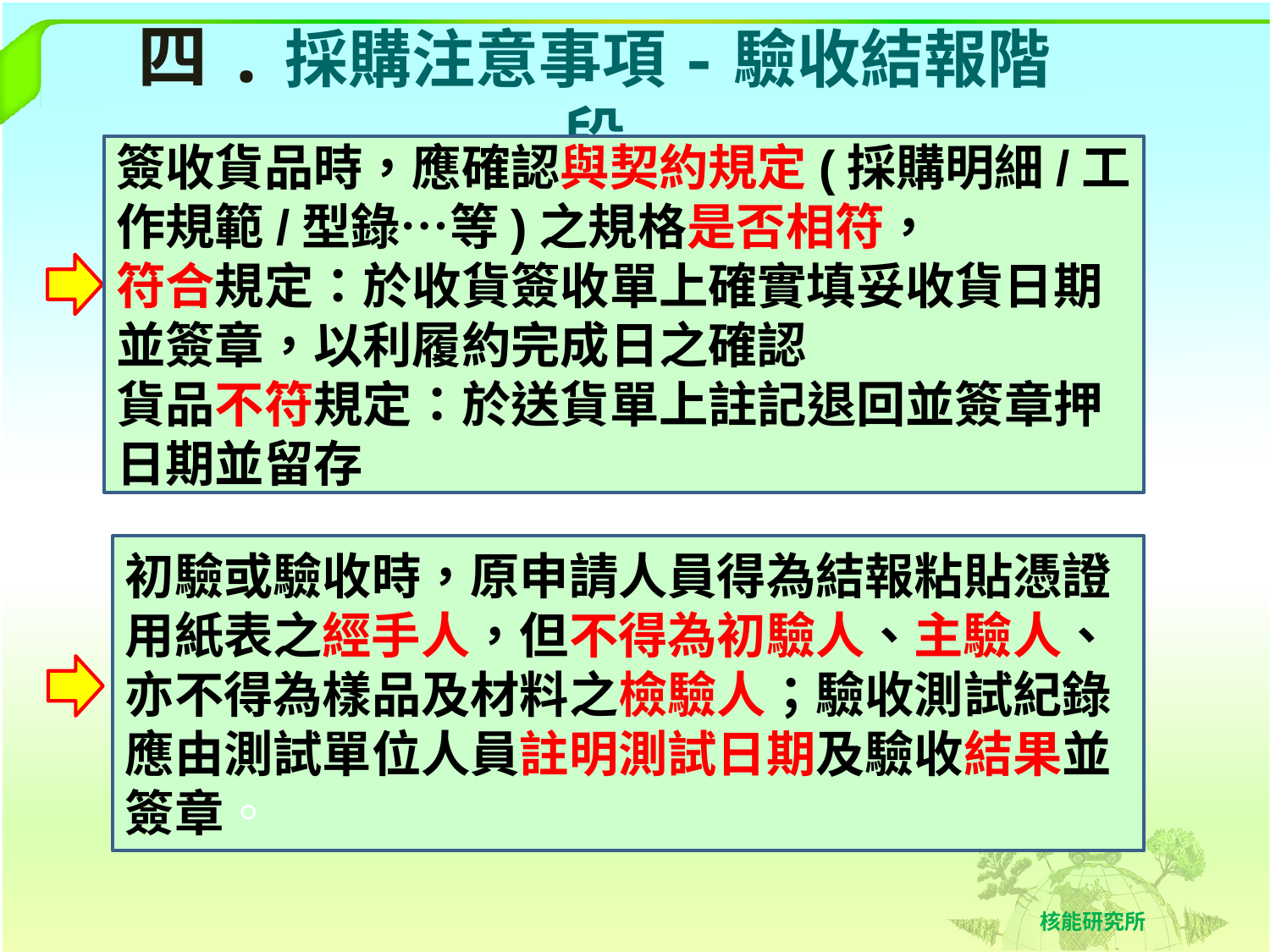

四.採購注意事項-驗收結報階段
簽收貨品時，應確認與契約規定(採購明細/工作規範/型錄…等)之規格是否相符，
符合規定：於收貨簽收單上確實填妥收貨日期並簽章，以利履約完成日之確認
貨品不符規定：於送貨單上註記退回並簽章押日期並留存

初驗或驗收時，原申請人員得為結報粘貼憑證用紙表之經手人，但不得為初驗人、主驗人、亦不得為樣品及材料之檢驗人；驗收測試紀錄應由測試單位人員註明測試日期及驗收結果並簽章。